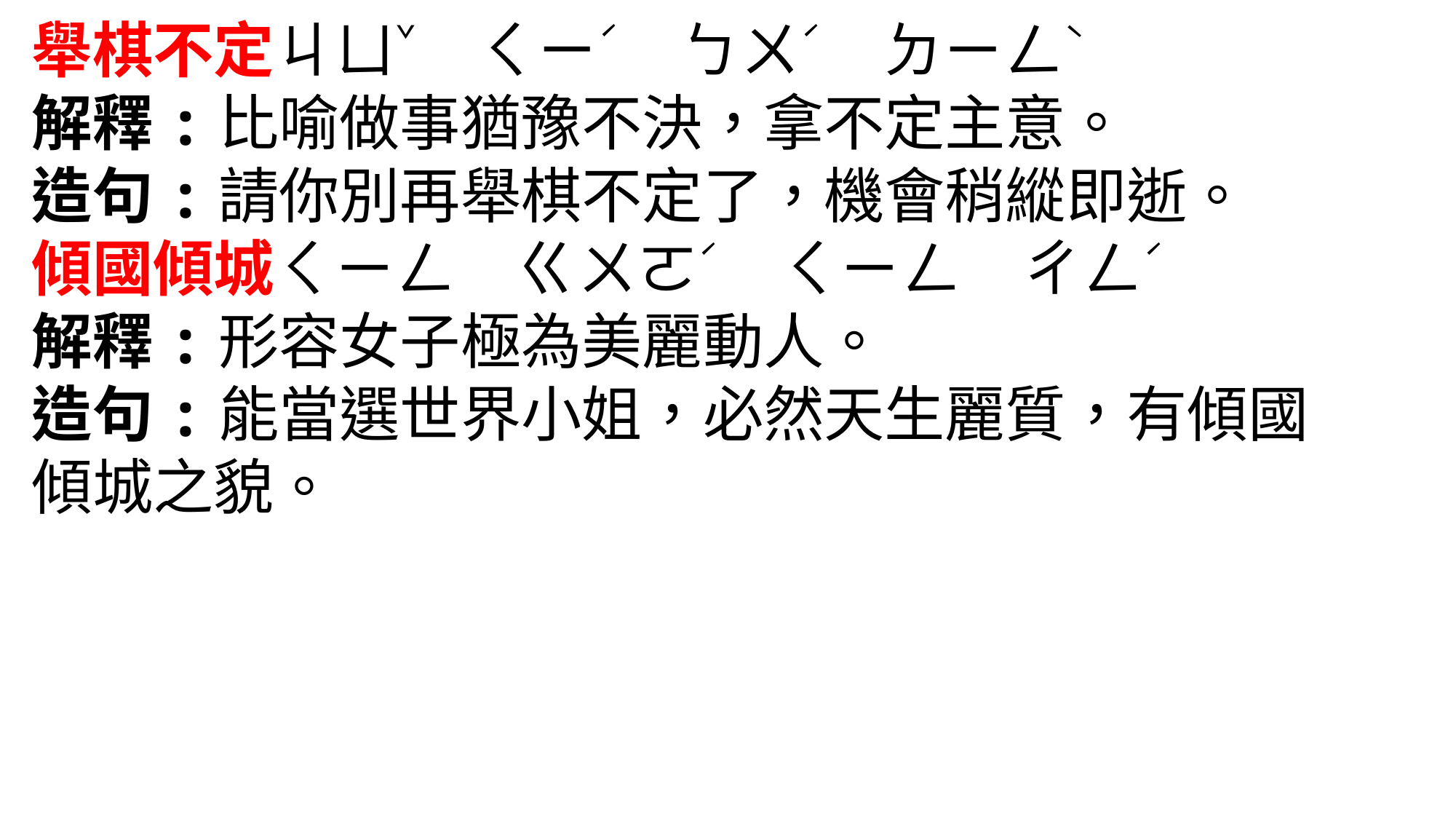

舉棋不定ㄐㄩˇ　ㄑㄧˊ　ㄅㄨˊ　ㄉㄧㄥˋ
解釋:比喻做事猶豫不決，拿不定主意。
造句:請你別再舉棋不定了，機會稍縱即逝。
傾國傾城ㄑㄧㄥ　ㄍㄨㄛˊ　ㄑㄧㄥ　ㄔㄥˊ
解釋:形容女子極為美麗動人。
造句:能當選世界小姐，必然天生麗質，有傾國傾城之貌。